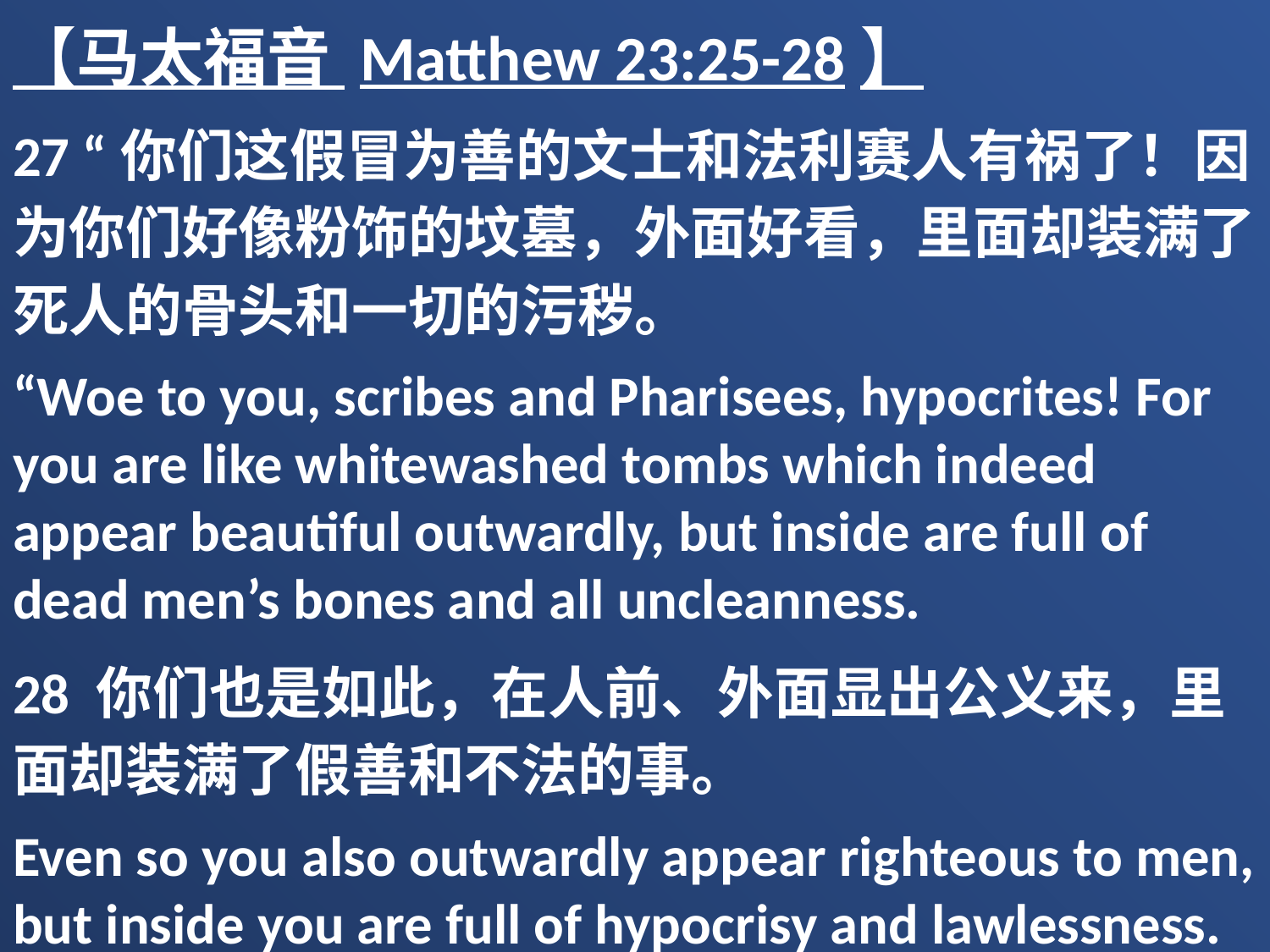

【马太福音 Matthew 23:25-28】
27 “你们这假冒为善的文士和法利赛人有祸了！因为你们好像粉饰的坟墓，外面好看，里面却装满了死人的骨头和一切的污秽。
“Woe to you, scribes and Pharisees, hypocrites! For you are like whitewashed tombs which indeed appear beautiful outwardly, but inside are full of dead men’s bones and all uncleanness.
28 你们也是如此，在人前、外面显出公义来，里面却装满了假善和不法的事。
Even so you also outwardly appear righteous to men, but inside you are full of hypocrisy and lawlessness.